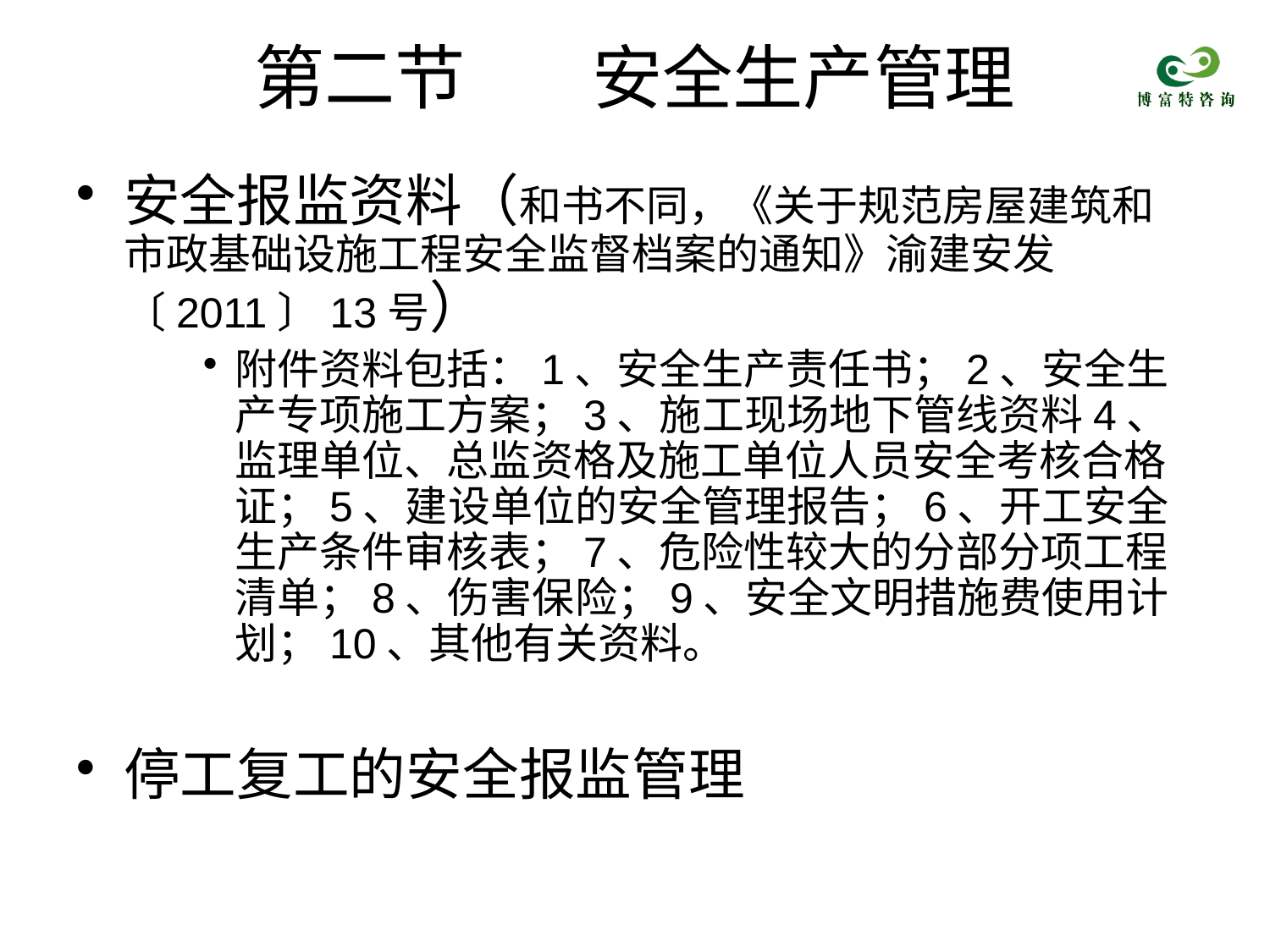

# 第二节        安全生产管理
安全报监资料（和书不同，《关于规范房屋建筑和市政基础设施工程安全监督档案的通知》渝建安发〔2011〕13号）
附件资料包括：1、安全生产责任书；2、安全生产专项施工方案；3、施工现场地下管线资料4、监理单位、总监资格及施工单位人员安全考核合格证；5、建设单位的安全管理报告；6、开工安全生产条件审核表；7、危险性较大的分部分项工程清单；8、伤害保险；9、安全文明措施费使用计划；10、其他有关资料。

停工复工的安全报监管理